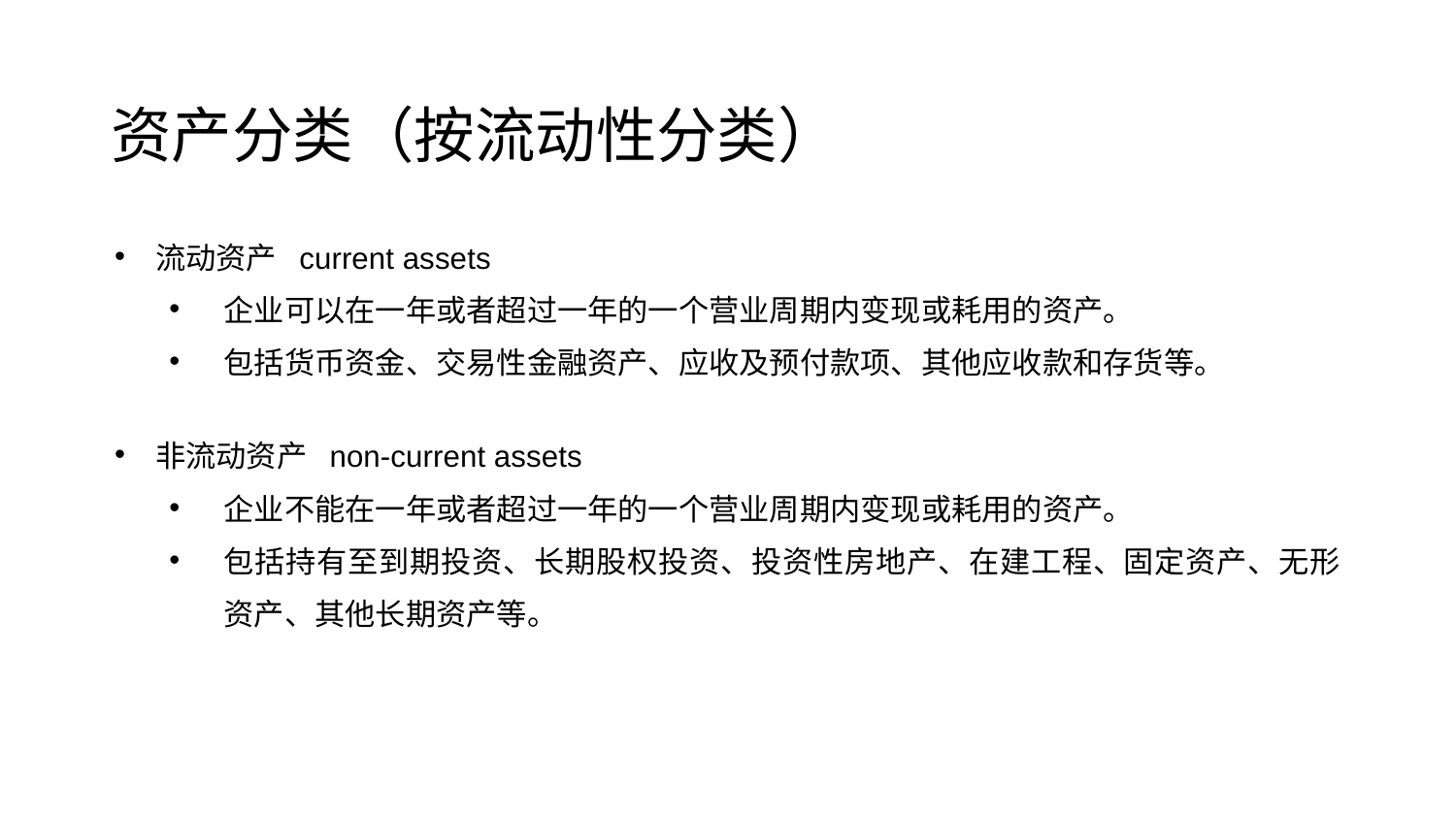

资产分类（按流动性分类）
流动资产  current assets
企业可以在一年或者超过一年的一个营业周期内变现或耗用的资产。
包括货币资金、交易性金融资产、应收及预付款项、其他应收款和存货等。

非流动资产  non-current assets
企业不能在一年或者超过一年的一个营业周期内变现或耗用的资产。
包括持有至到期投资、长期股权投资、投资性房地产、在建工程、固定资产、无形资产、其他长期资产等。